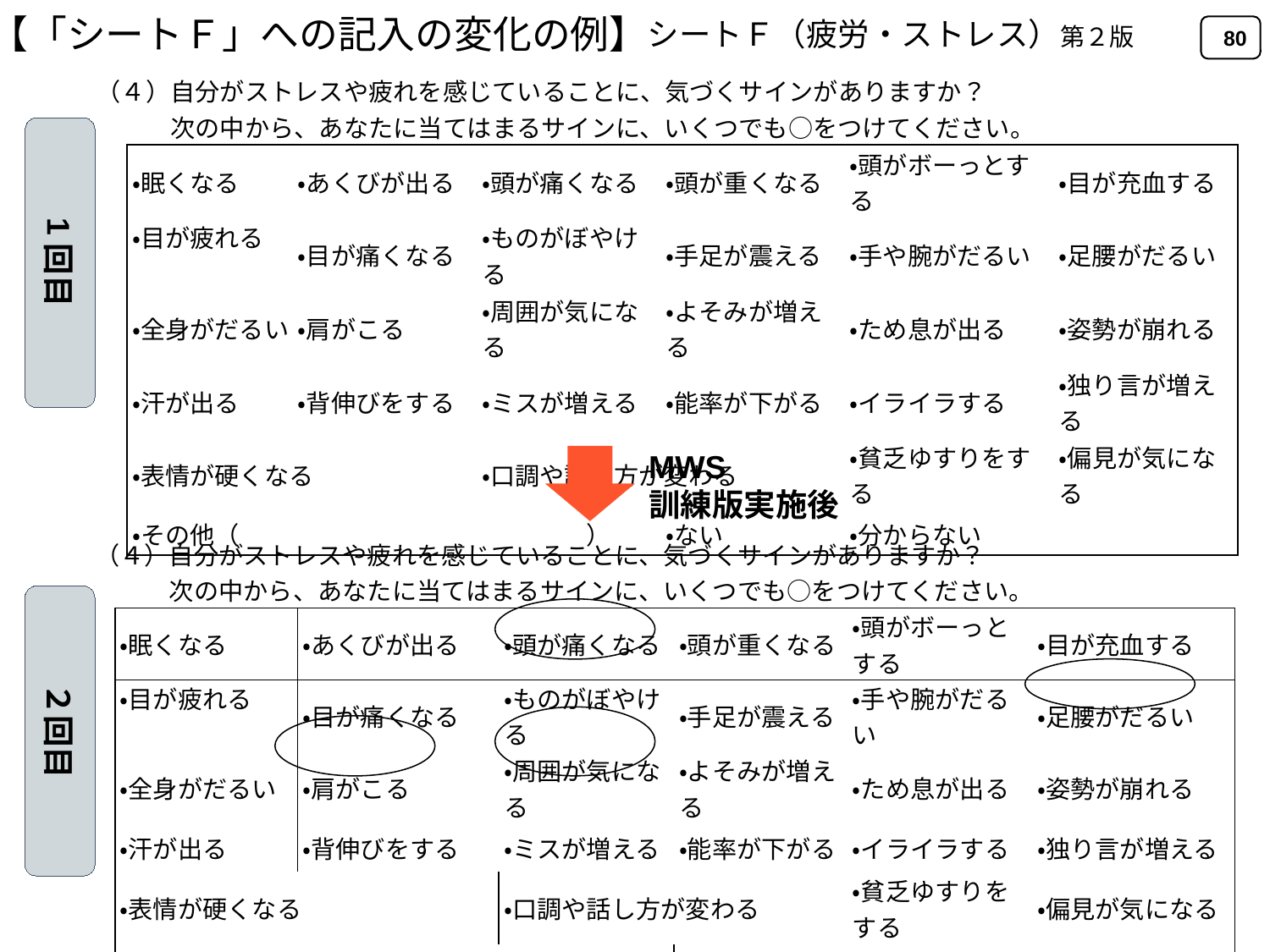

【「シートＦ」への記入の変化の例】
シートＦ（疲労・ストレス）第２版
80

| （４）自分がストレスや疲れを感じていることに、気づくサインがありますか？ 　　　次の中から、あなたに当てはまるサインに、いくつでも○をつけてください。 |  |  |  |  |  |  |
| --- | --- | --- | --- | --- | --- | --- |
|  | ・眠くなる | ・あくびが出る | ・頭が痛くなる | ・頭が重くなる | ・頭がボーっとする | ・目が充血する |
|  | ・目が疲れる | ・目が痛くなる | ・ものがぼやける | ・手足が震える | ・手や腕がだるい | ・足腰がだるい |
|  | ・全身がだるい | ・肩がこる | ・周囲が気になる | ・よそみが増える | ・ため息が出る | ・姿勢が崩れる |
|  | ・汗が出る | ・背伸びをする | ・ミスが増える | ・能率が下がる | ・イライラする | ・独り言が増える |
|  | ・表情が硬くなる |  | ・口調や話し方が変わる |  | ・貧乏ゆすりをする | ・偏見が気になる |
|  | ・その他（　　　　　　　　　　　　　　） |  |  | ・ない | ・分からない |  |
1回目
MWS
訓練版実施後

| （４）自分がストレスや疲れを感じていることに、気づくサインがありますか？ 　　　次の中から、あなたに当てはまるサインに、いくつでも○をつけてください。 |  |  |  |  |  |  |
| --- | --- | --- | --- | --- | --- | --- |
|  | ・眠くなる | ・あくびが出る | ・頭が痛くなる | ・頭が重くなる | ・頭がボーっとする | ・目が充血する |
|  | ・目が疲れる | ・目が痛くなる | ・ものがぼやける | ・手足が震える | ・手や腕がだるい | ・足腰がだるい |
|  | ・全身がだるい | ・肩がこる | ・周囲が気になる | ・よそみが増える | ・ため息が出る | ・姿勢が崩れる |
|  | ・汗が出る | ・背伸びをする | ・ミスが増える | ・能率が下がる | ・イライラする | ・独り言が増える |
|  | ・表情が硬くなる |  | ・口調や話し方が変わる |  | ・貧乏ゆすりをする | ・偏見が気になる |
|  | ・その他（　　　　　　　　　　　　　　） |  |  | ・ない | ・分からない |  |
２回目